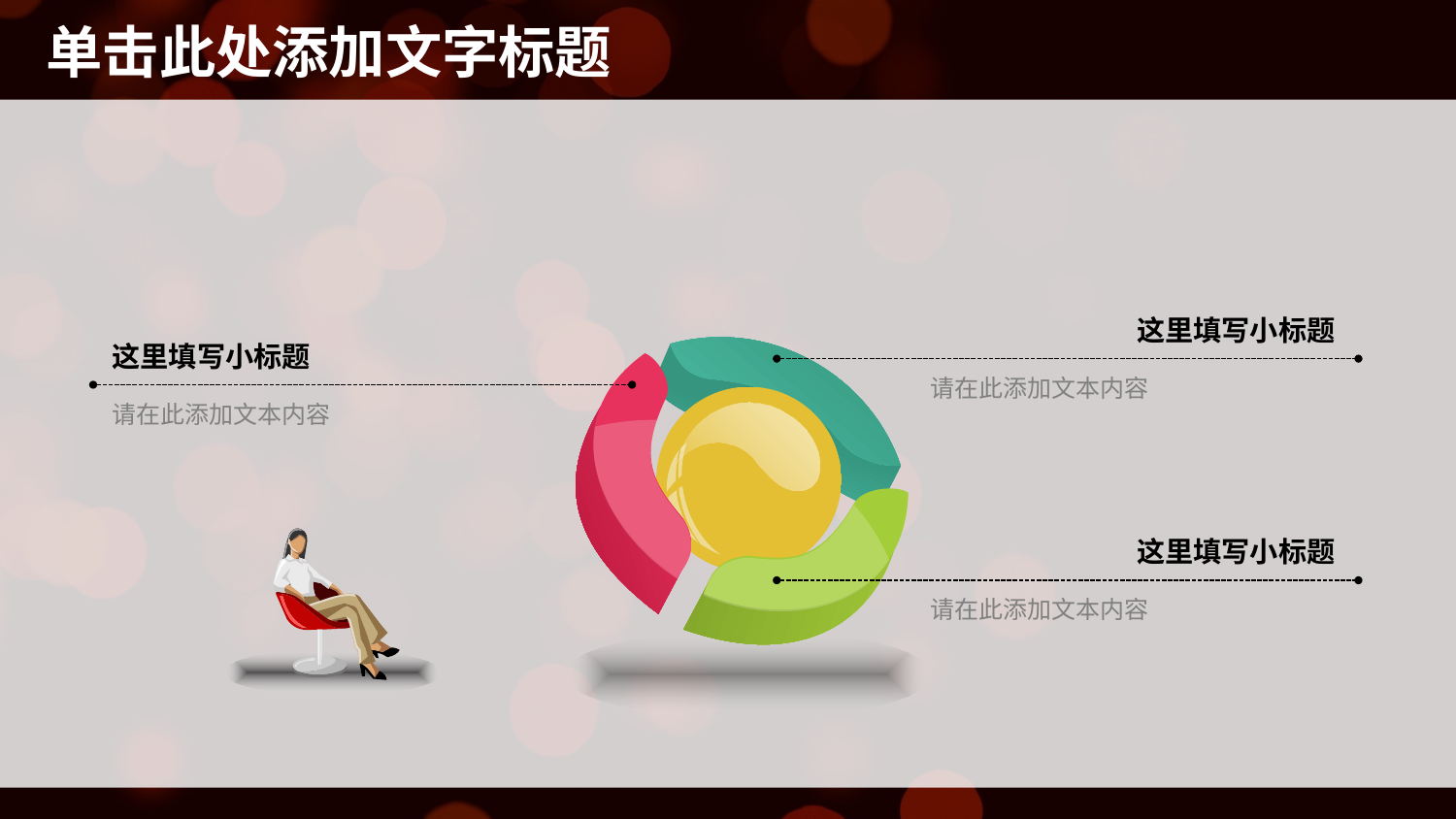

这里填写小标题
这里填写小标题

请在此添加文本内容

请在此添加文本内容

这里填写小标题

请在此添加文本内容